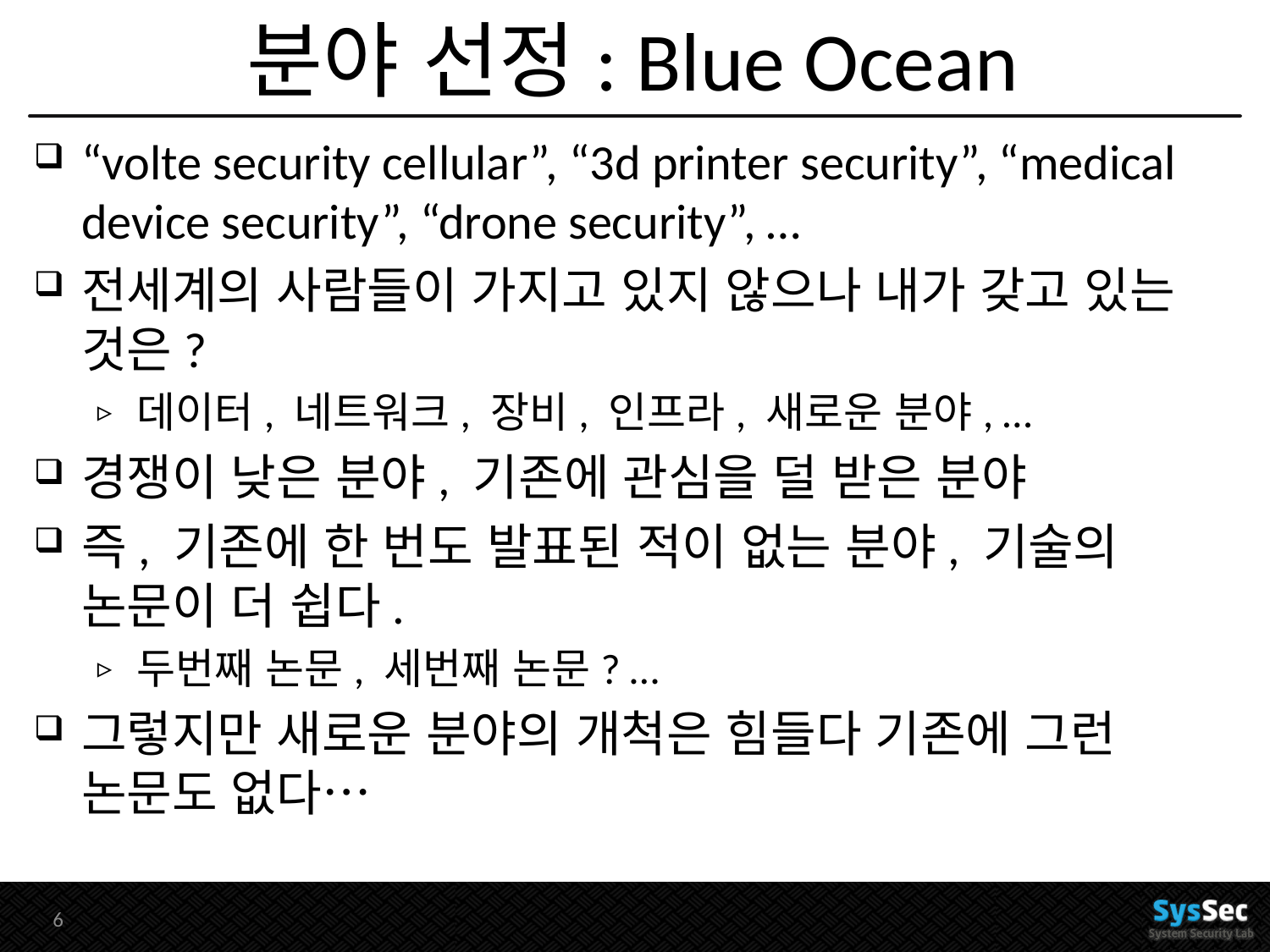

# 분야 선정: Blue Ocean
“volte security cellular”, “3d printer security”, “medical device security”, “drone security”, …
전세계의 사람들이 가지고 있지 않으나 내가 갖고 있는 것은?
데이터, 네트워크, 장비, 인프라, 새로운 분야, …
경쟁이 낮은 분야, 기존에 관심을 덜 받은 분야
즉, 기존에 한 번도 발표된 적이 없는 분야, 기술의 논문이 더 쉽다.
두번째 논문, 세번째 논문? …
그렇지만 새로운 분야의 개척은 힘들다 기존에 그런 논문도 없다…
6